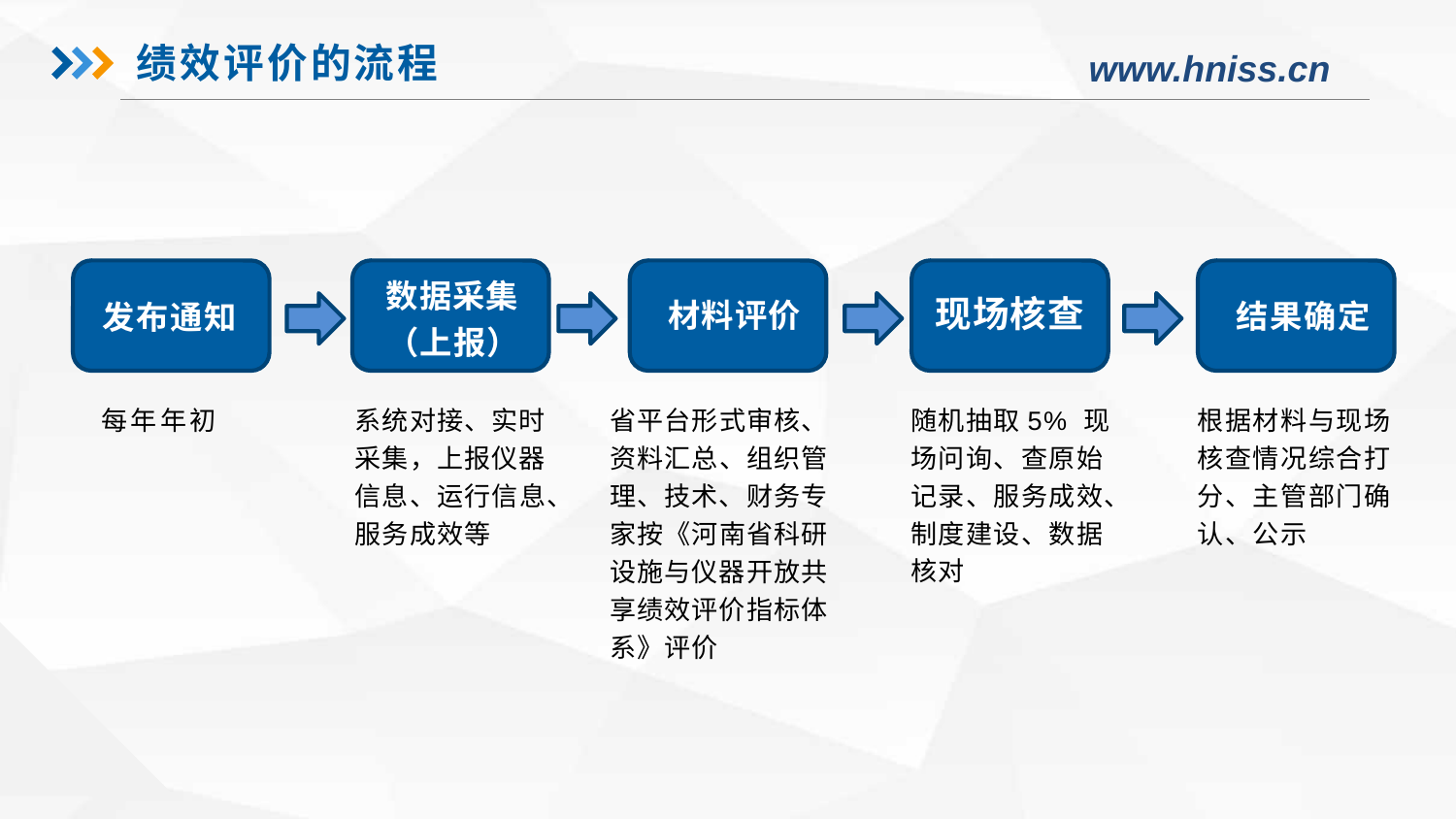

绩效评价的流程

数据采集（上报）
发布通知
材料评价
现场核查
结果确定

每年年初
系统对接、实时采集，上报仪器信息、运行信息、服务成效等
省平台形式审核、资料汇总、组织管理、技术、财务专家按《河南省科研设施与仪器开放共享绩效评价指标体系》评价
随机抽取5% 现场问询、查原始记录、服务成效、制度建设、数据核对
根据材料与现场核查情况综合打分、主管部门确认、公示